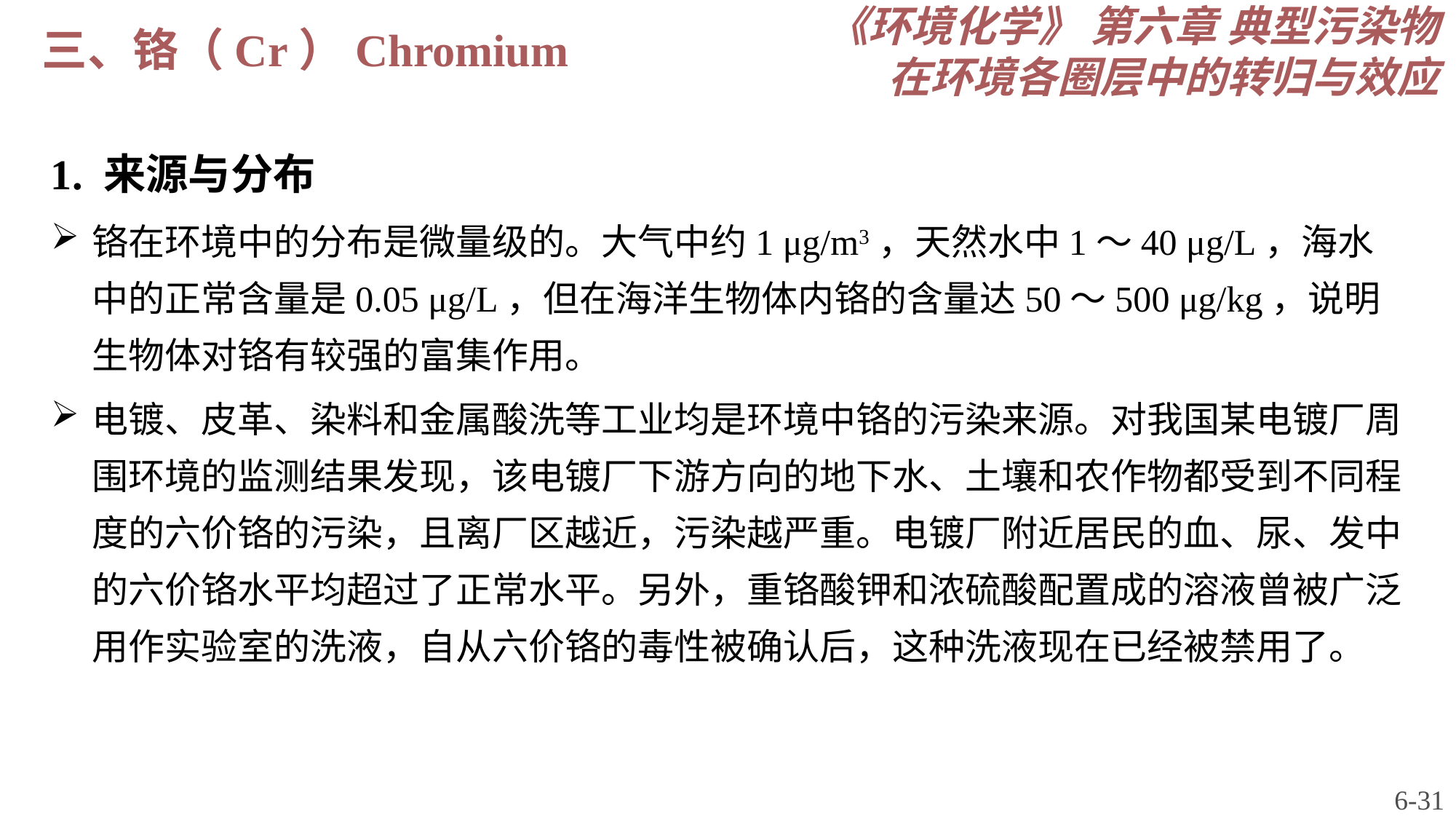

《环境化学》 第六章 典型污染物在环境各圈层中的转归与效应
三、铬（Cr）Chromium
1. 来源与分布
铬在环境中的分布是微量级的。大气中约1 μg/m3，天然水中1～40 μg/L，海水中的正常含量是0.05 μg/L，但在海洋生物体内铬的含量达50～500 μg/kg，说明生物体对铬有较强的富集作用。
电镀、皮革、染料和金属酸洗等工业均是环境中铬的污染来源。对我国某电镀厂周围环境的监测结果发现，该电镀厂下游方向的地下水、土壤和农作物都受到不同程度的六价铬的污染，且离厂区越近，污染越严重。电镀厂附近居民的血、尿、发中的六价铬水平均超过了正常水平。另外，重铬酸钾和浓硫酸配置成的溶液曾被广泛用作实验室的洗液，自从六价铬的毒性被确认后，这种洗液现在已经被禁用了。
6-31